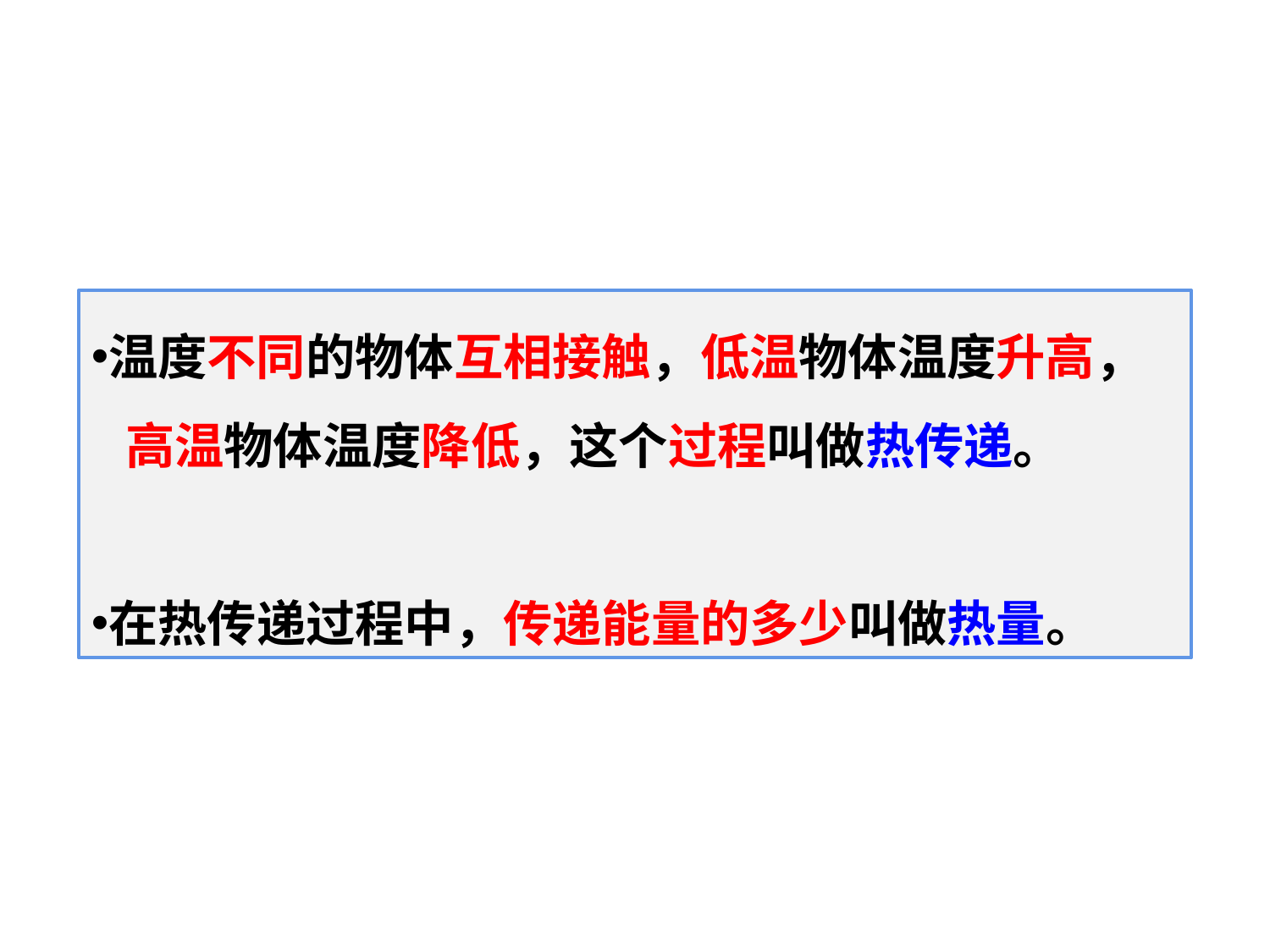

温度不同的物体互相接触，低温物体温度升高，
  高温物体温度降低，这个过程叫做热传递。

在热传递过程中，传递能量的多少叫做热量。